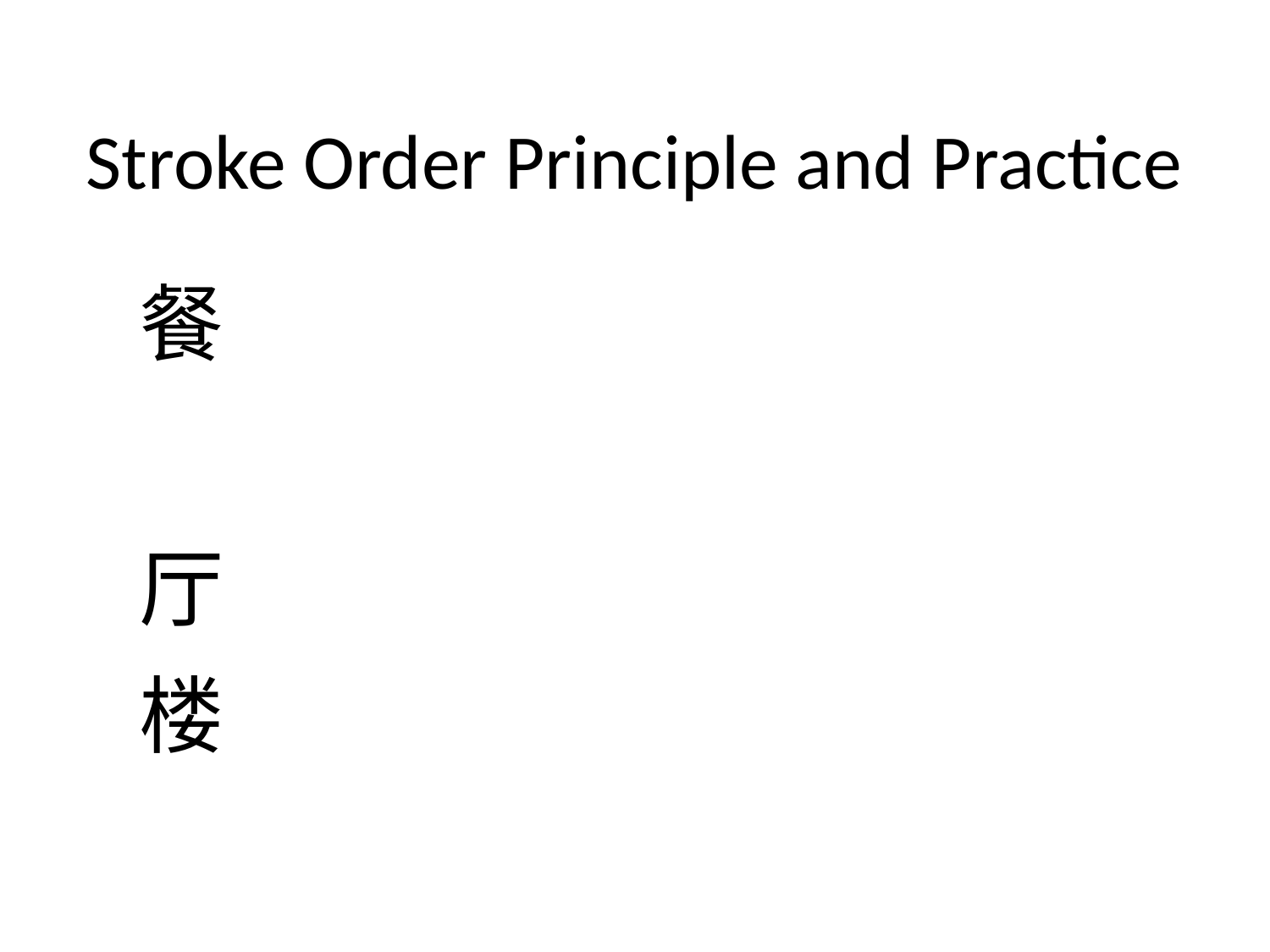

Stroke Order Principle and Practice
餐
厅
楼